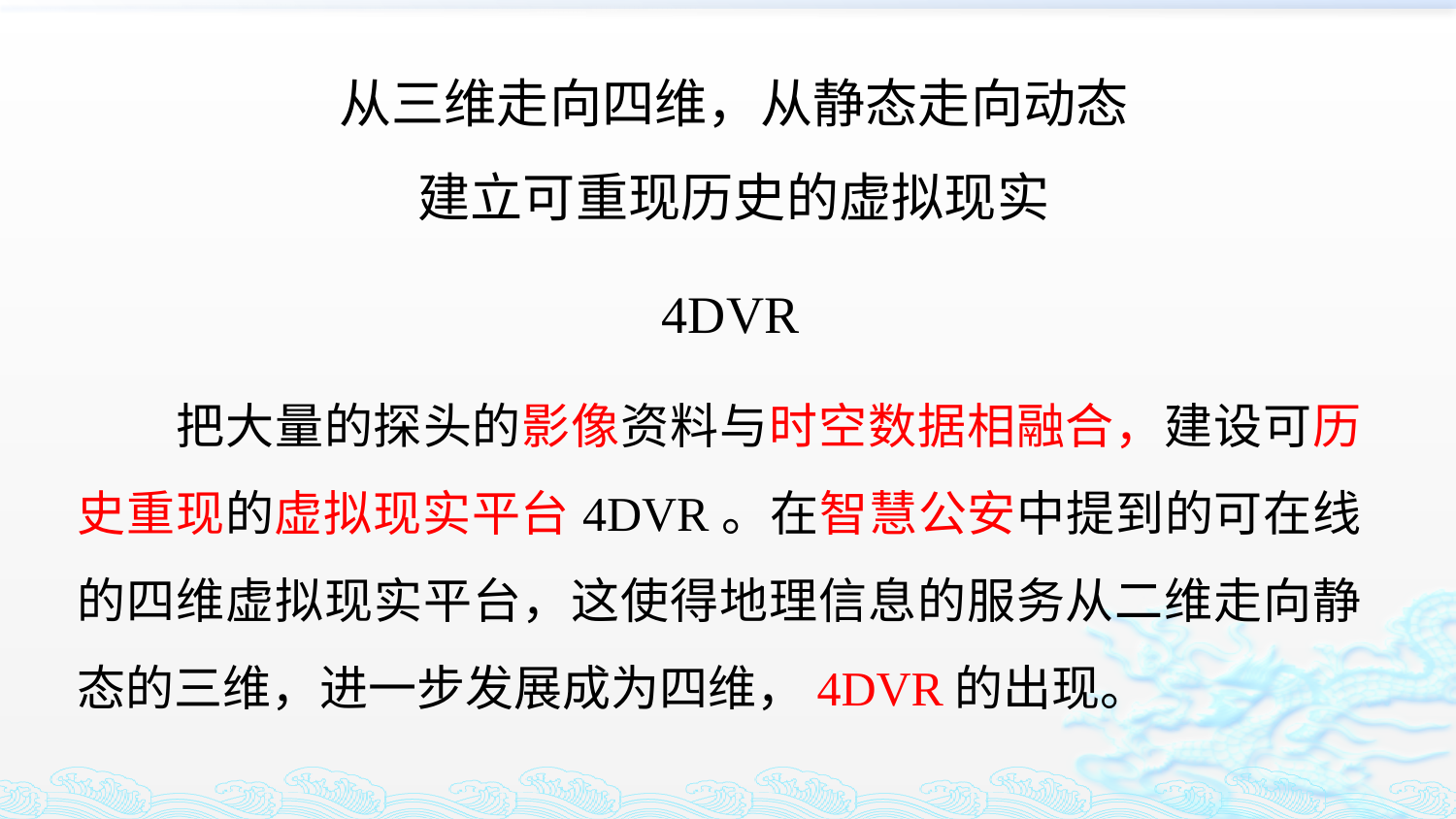

从三维走向四维，从静态走向动态
建立可重现历史的虚拟现实
4DVR
        把大量的探头的影像资料与时空数据相融合，建设可历史重现的虚拟现实平台4DVR。在智慧公安中提到的可在线的四维虚拟现实平台，这使得地理信息的服务从二维走向静态的三维，进一步发展成为四维，4DVR的出现。